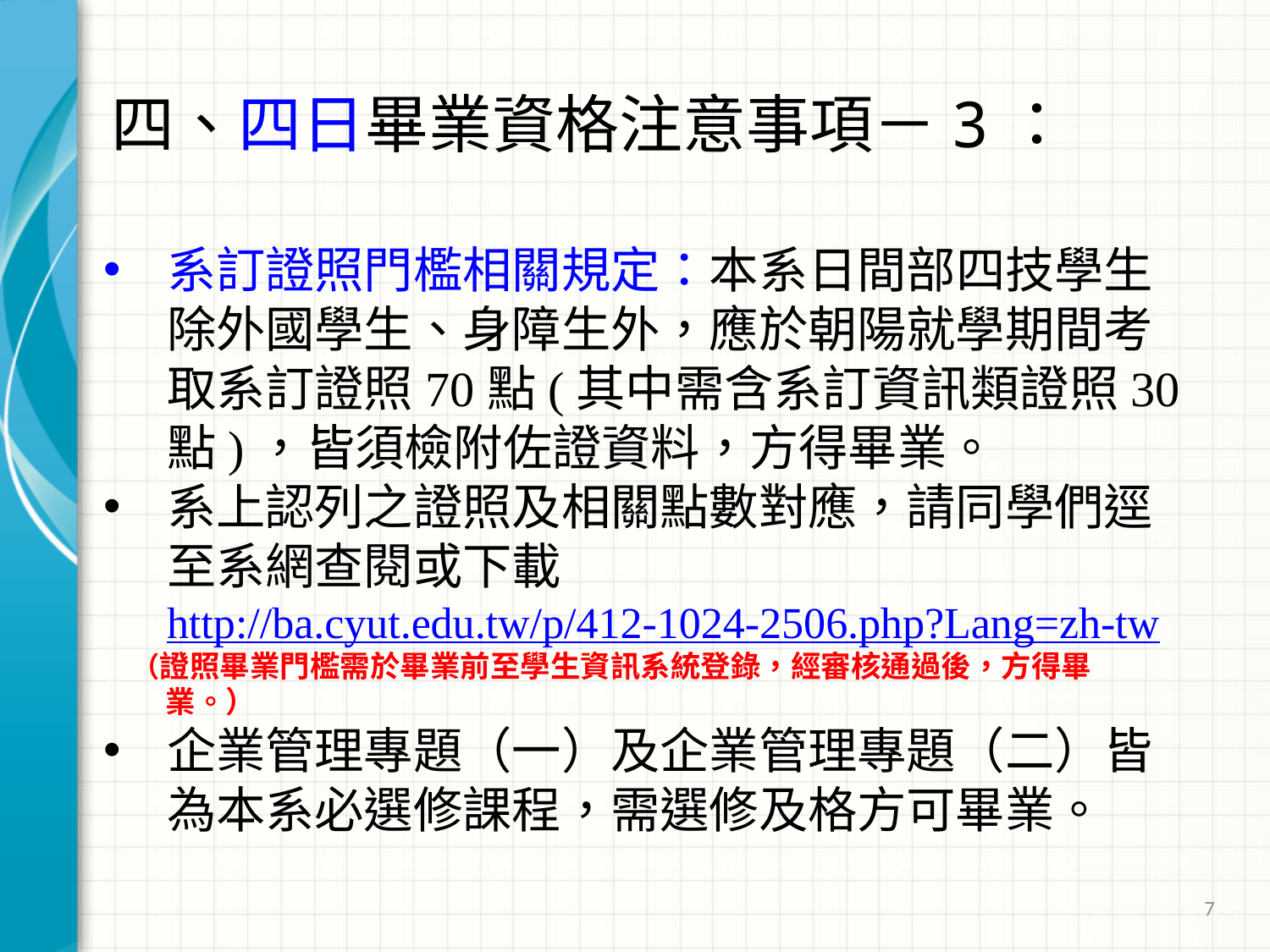

# 四、四日畢業資格注意事項－3：
系訂證照門檻相關規定：本系日間部四技學生除外國學生、身障生外，應於朝陽就學期間考取系訂證照70點(其中需含系訂資訊類證照30點)，皆須檢附佐證資料，方得畢業。
系上認列之證照及相關點數對應，請同學們逕至系網查閱或下載
http://ba.cyut.edu.tw/p/412-1024-2506.php?Lang=zh-tw
　（證照畢業門檻需於畢業前至學生資訊系統登錄，經審核通過後，方得畢業。）
企業管理專題（一）及企業管理專題（二）皆為本系必選修課程，需選修及格方可畢業。

7